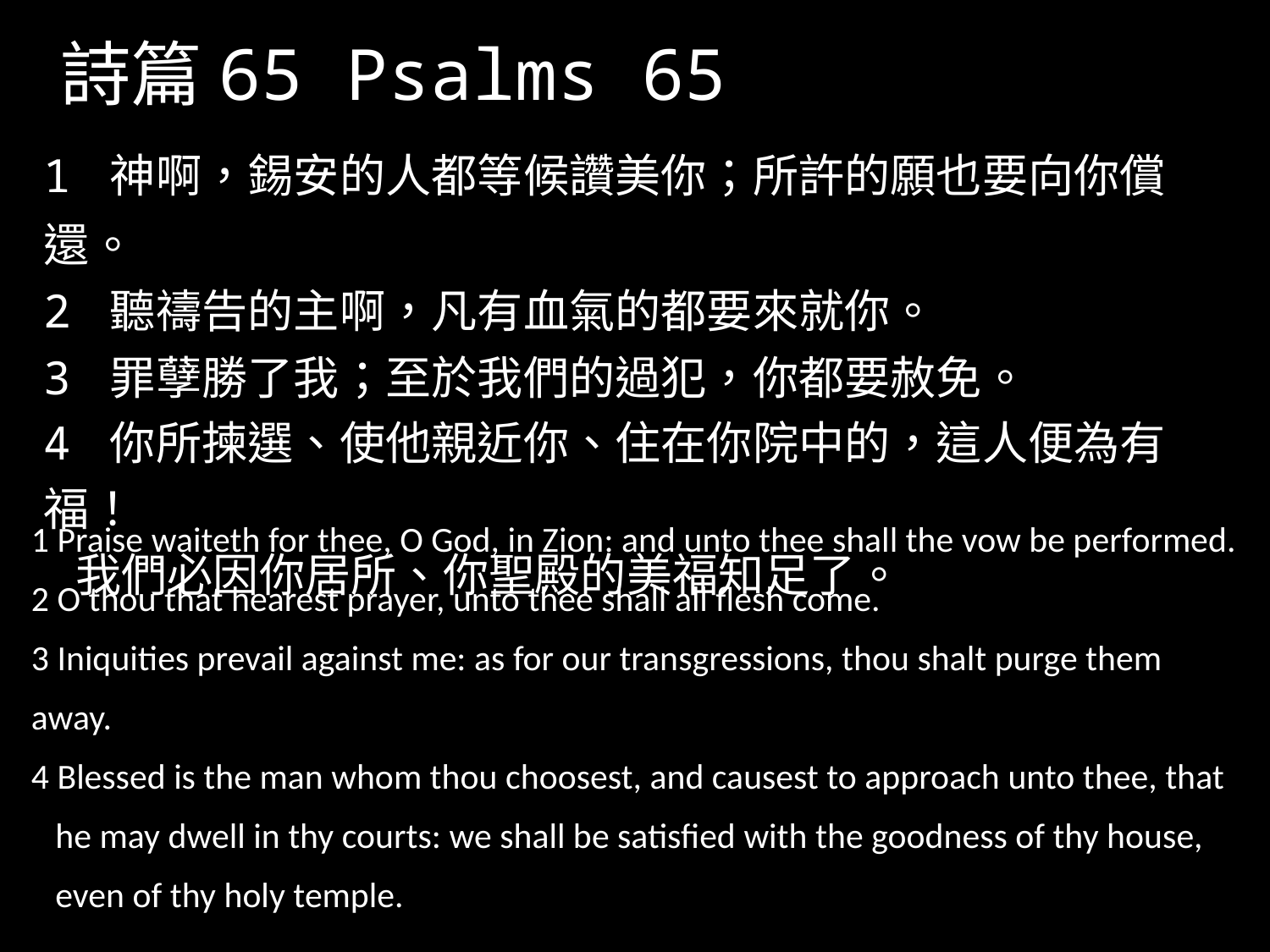

‪詩篇‬65 ‪Psalms ‬65
‪1 神啊，錫安的人都等候讚美你；所許的願也要向你償還。
2 聽禱告的主啊，凡有血氣的都要來就你。
3 罪孽勝了我；至於我們的過犯，你都要赦免。
4 你所揀選、使他親近你、住在你院中的，這人便為有福！
  我們必因你居所、你聖殿的美福知足了。
1 Praise waiteth for thee, O God, in Zion: and unto thee shall the vow be performed.
2 O thou that hearest prayer, unto thee shall all flesh come.
3 Iniquities prevail against me: as for our transgressions, thou shalt purge them away.
4 Blessed is the man whom thou choosest, and causest to approach unto thee, that
   he may dwell in thy courts: we shall be satisfied with the goodness of thy house,
   even of thy holy temple.